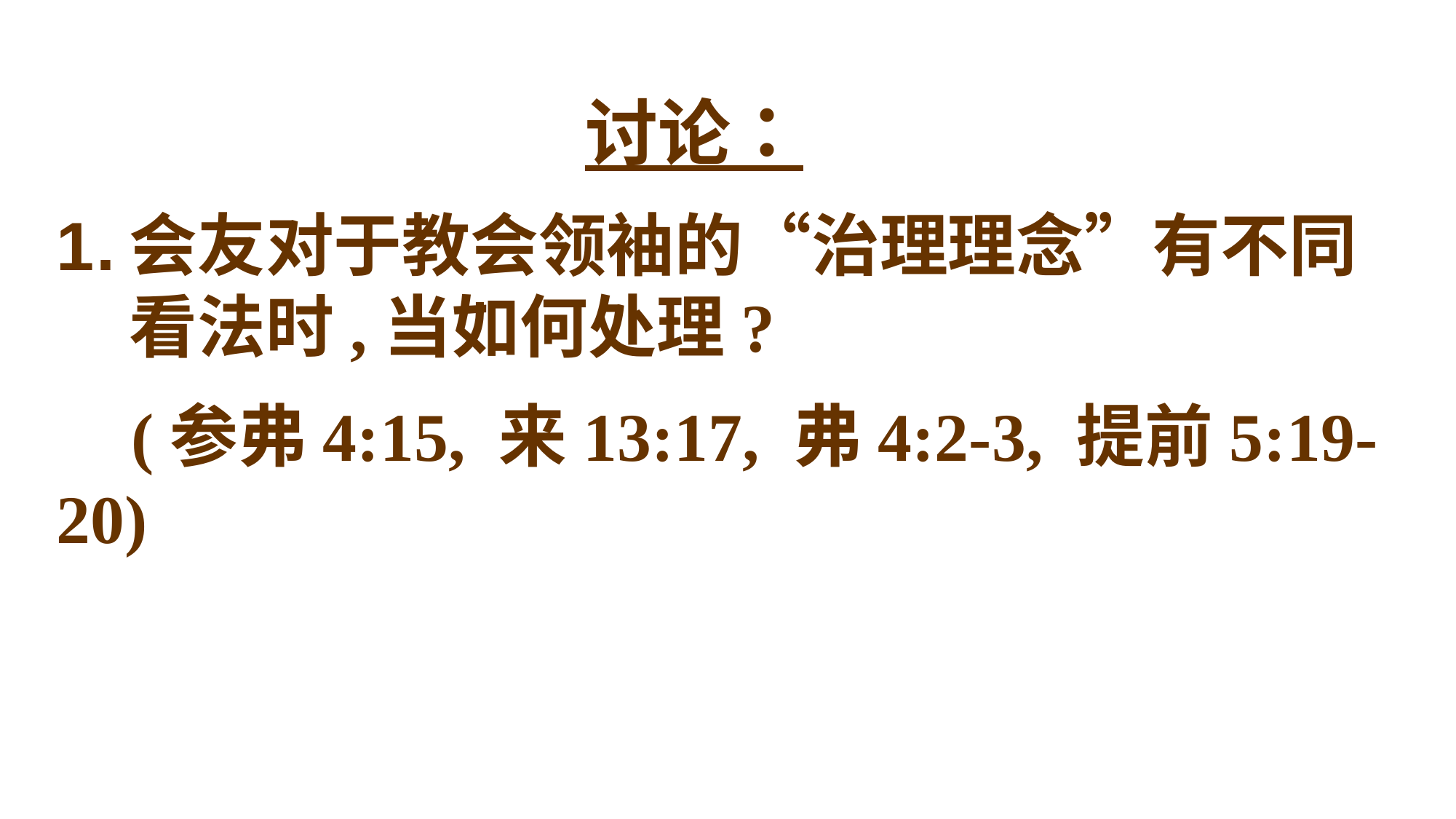

讨论：
会友对于教会领袖的“治理理念”有不同看法时,当如何处理?
(参弗4:15, 来13:17, 弗4:2-3, 提前5:19-20)